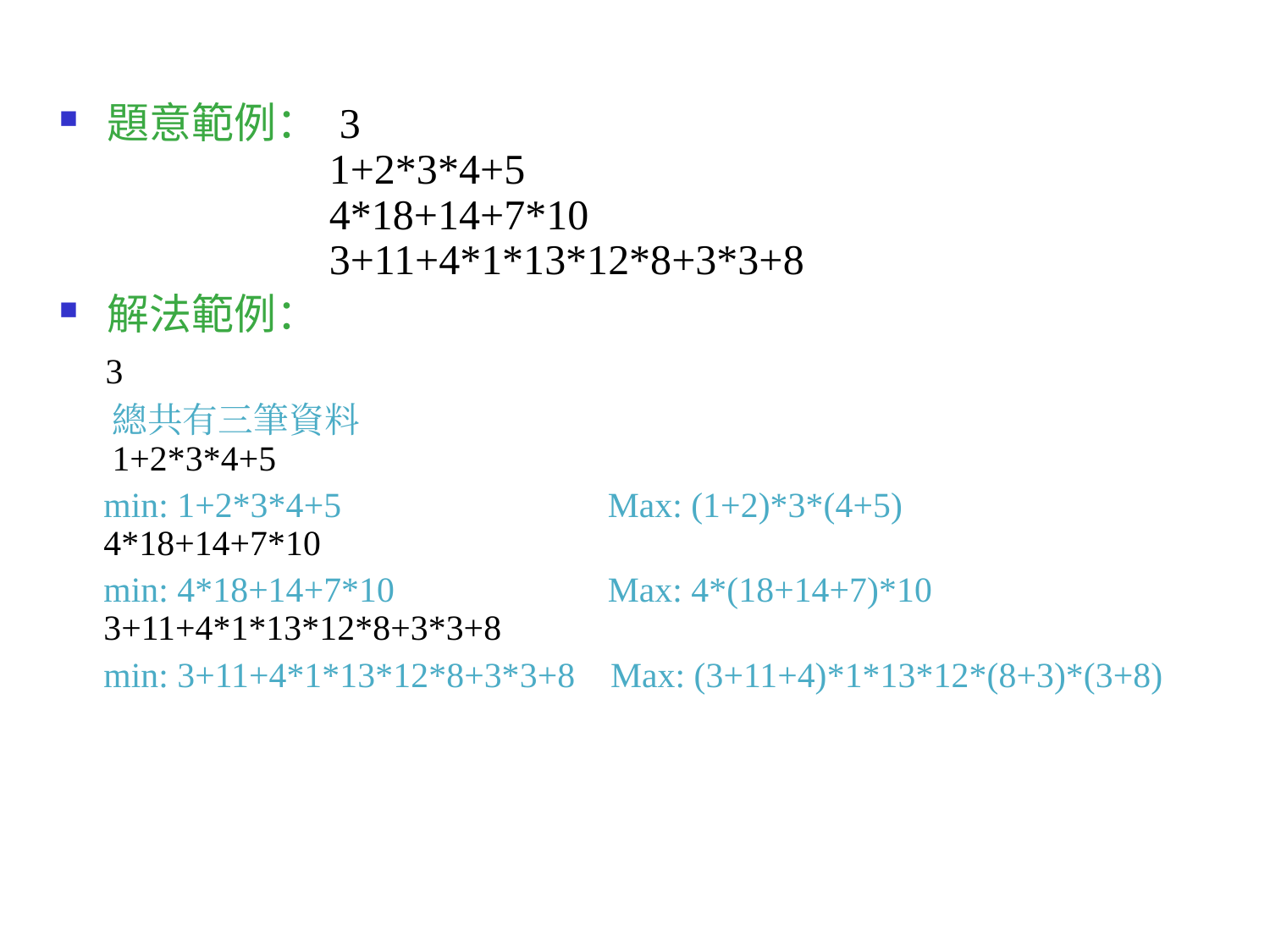

題意範例： 3
                     1+2*3*4+5
                     4*18+14+7*10
                     3+11+4*1*13*12*8+3*3+8
解法範例：
    3
     總共有三筆資料
     1+2*3*4+5
     min: 1+2*3*4+5                              Max: (1+2)*3*(4+5)
     4*18+14+7*10
     min: 4*18+14+7*10                        Max: 4*(18+14+7)*10
     3+11+4*1*13*12*8+3*3+8
     min: 3+11+4*1*13*12*8+3*3+8    Max: (3+11+4)*1*13*12*(8+3)*(3+8)

2